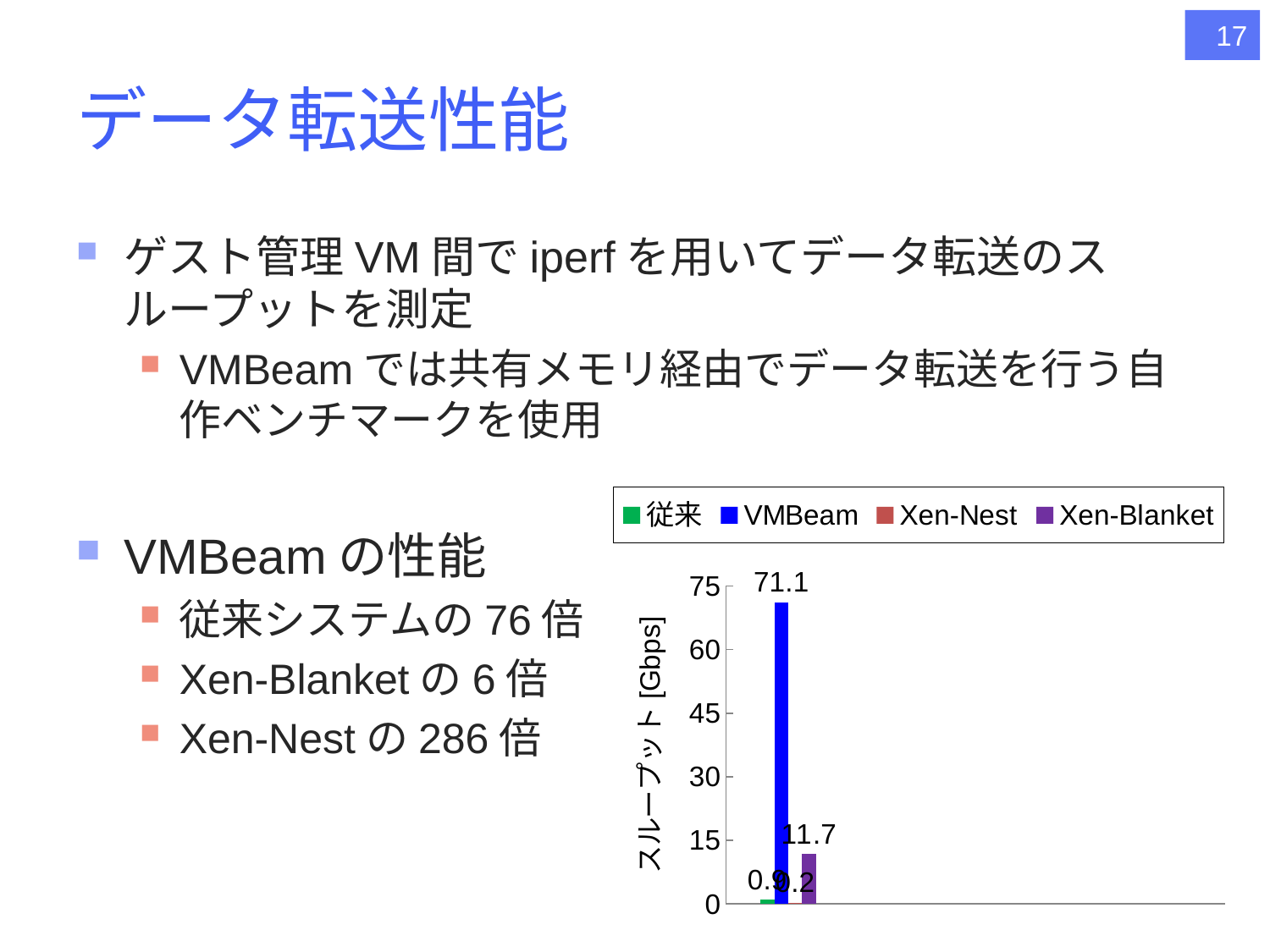

17
# データ転送性能
ゲスト管理VM間でiperfを用いてデータ転送のスループットを測定
VMBeamでは共有メモリ経由でデータ転送を行う自作ベンチマークを使用

VMBeamの性能
従来システムの76倍
Xen-Blanketの6倍
Xen-Nestの286倍

[unsupported chart]